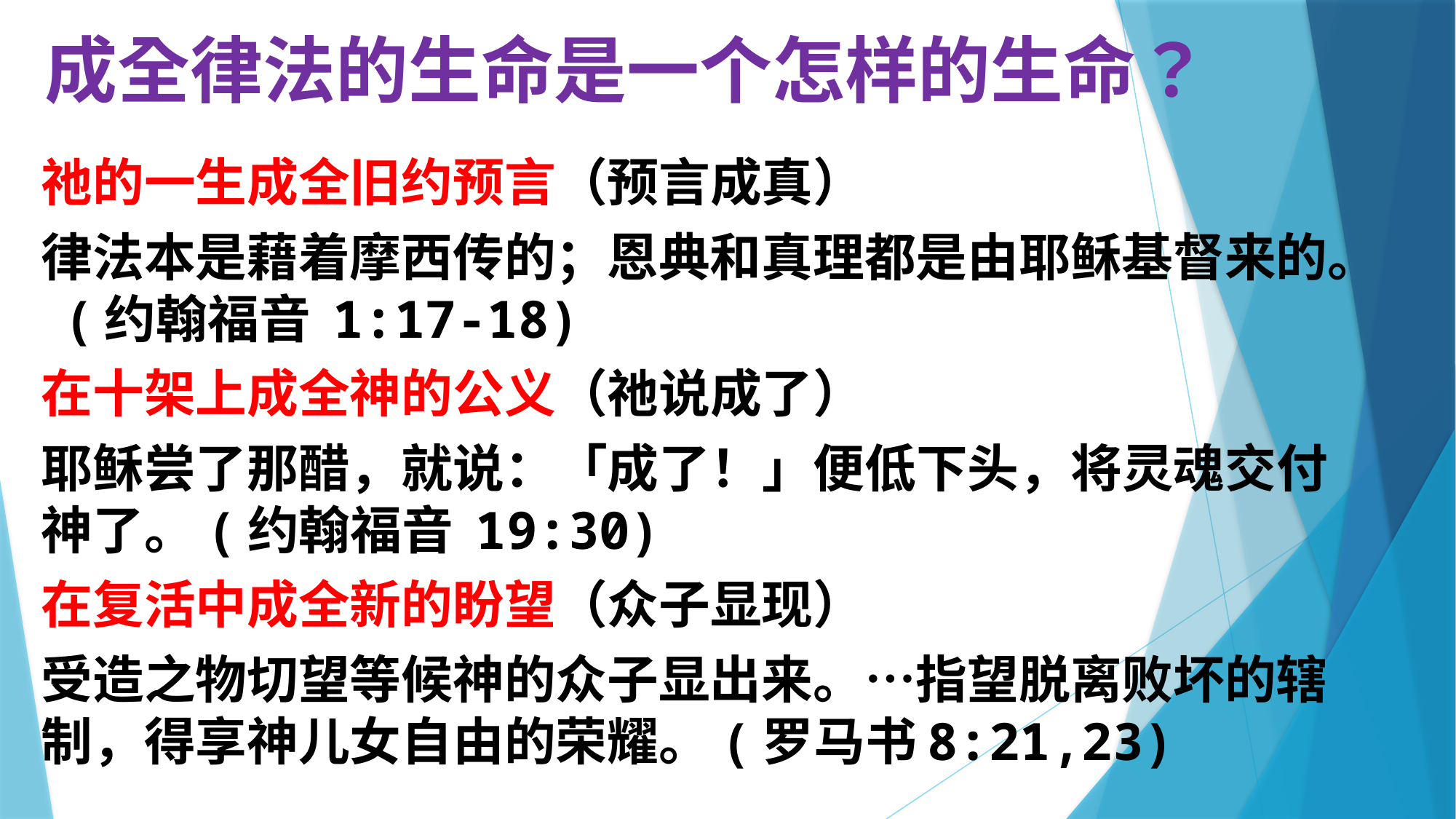

# 成全律法的生命是一个怎样的生命？
祂的一生成全旧约预言（预言成真）
律法本是藉着摩西传的；恩典和真理都是由耶稣基督来的。 (约翰福音 1:17-18)
在十架上成全神的公义（祂说成了）
耶稣尝了那醋，就说：「成了！」便低下头，将灵魂交付神了。(约翰福音 19:30)
在复活中成全新的盼望（众子显现）
受造之物切望等候神的众子显出来。…指望脱离败坏的辖制，得享神儿女自由的荣耀。(罗马书8:21,23)